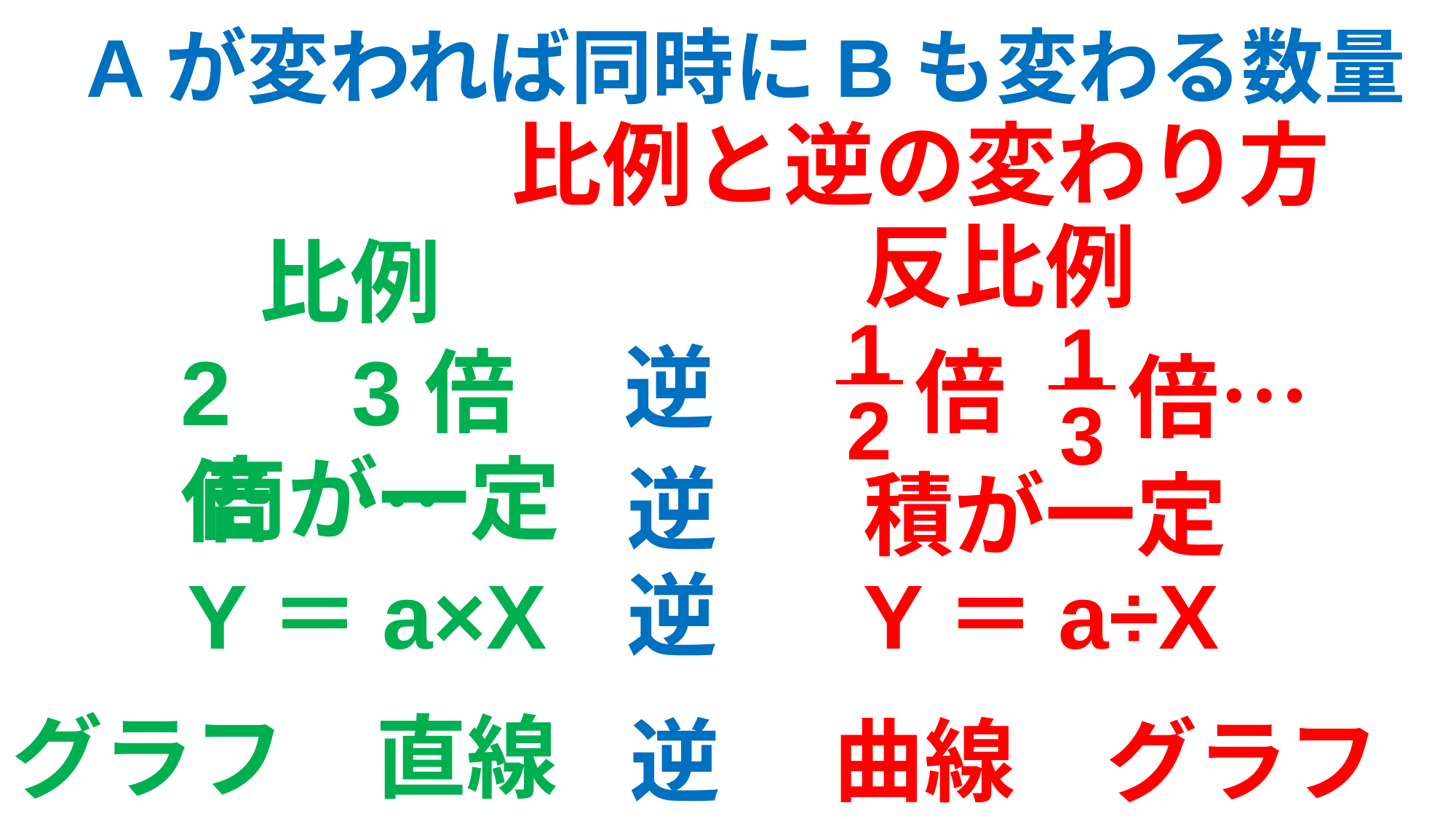

Aが変われば同時にBも変わる数量
比例と逆の変わり方
反比例
比例
1
2
1
3
逆
3倍…
倍
2倍
倍…
商が一定
逆
積が一定
Y＝a×X
Y＝a÷X
逆
グラフ　直線
曲線　グラフ
逆